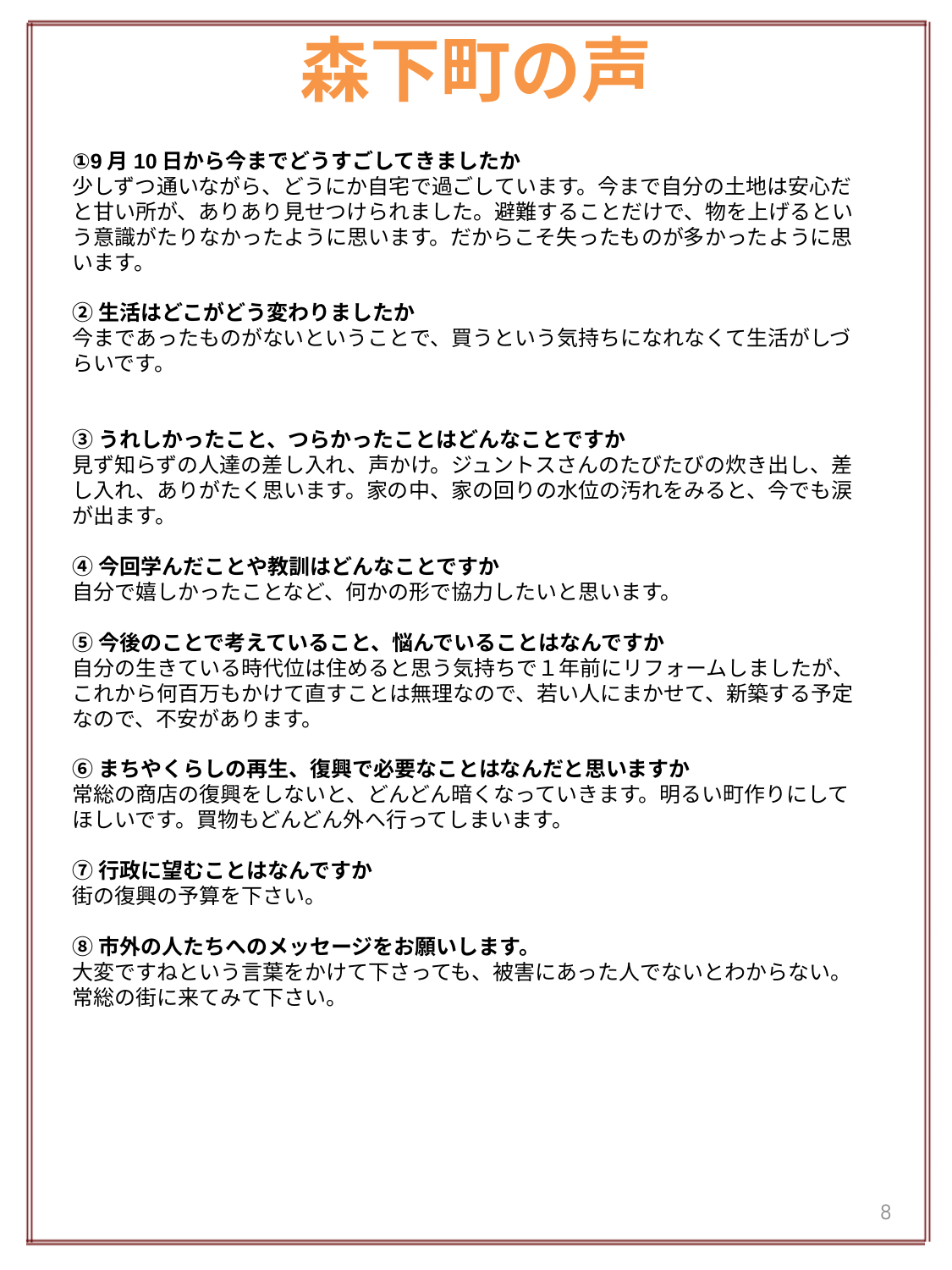

# 森下町の声
①9月10日から今までどうすごしてきましたか
少しずつ通いながら、どうにか自宅で過ごしています。今まで自分の土地は安心だと甘い所が、ありあり見せつけられました。避難することだけで、物を上げるという意識がたりなかったように思います。だからこそ失ったものが多かったように思います。

②生活はどこがどう変わりましたか
今まであったものがないということで、買うという気持ちになれなくて生活がしづらいです。

③うれしかったこと、つらかったことはどんなことですか
見ず知らずの人達の差し入れ、声かけ。ジュントスさんのたびたびの炊き出し、差し入れ、ありがたく思います。家の中、家の回りの水位の汚れをみると、今でも涙が出ます。

④今回学んだことや教訓はどんなことですか
自分で嬉しかったことなど、何かの形で協力したいと思います。

⑤今後のことで考えていること、悩んでいることはなんですか
自分の生きている時代位は住めると思う気持ちで１年前にリフォームしましたが、これから何百万もかけて直すことは無理なので、若い人にまかせて、新築する予定なので、不安があります。

⑥まちやくらしの再生、復興で必要なことはなんだと思いますか
常総の商店の復興をしないと、どんどん暗くなっていきます。明るい町作りにしてほしいです。買物もどんどん外へ行ってしまいます。

⑦行政に望むことはなんですか
街の復興の予算を下さい。

⑧市外の人たちへのメッセージをお願いします。
大変ですねという言葉をかけて下さっても、被害にあった人でないとわからない。常総の街に来てみて下さい。
8